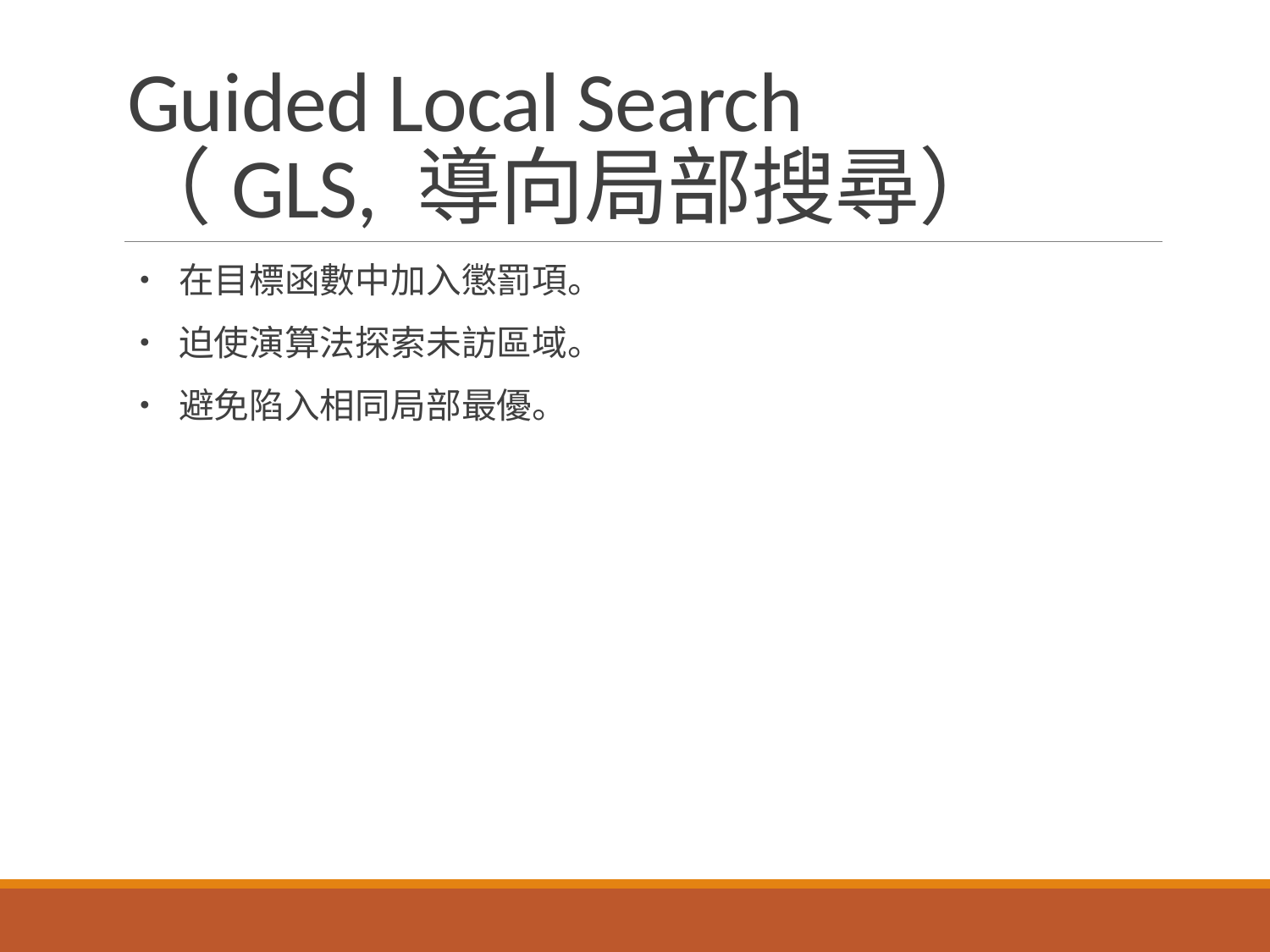

# Guided Local Search （GLS, 導向局部搜尋）
• 在目標函數中加入懲罰項。
• 迫使演算法探索未訪區域。
• 避免陷入相同局部最優。